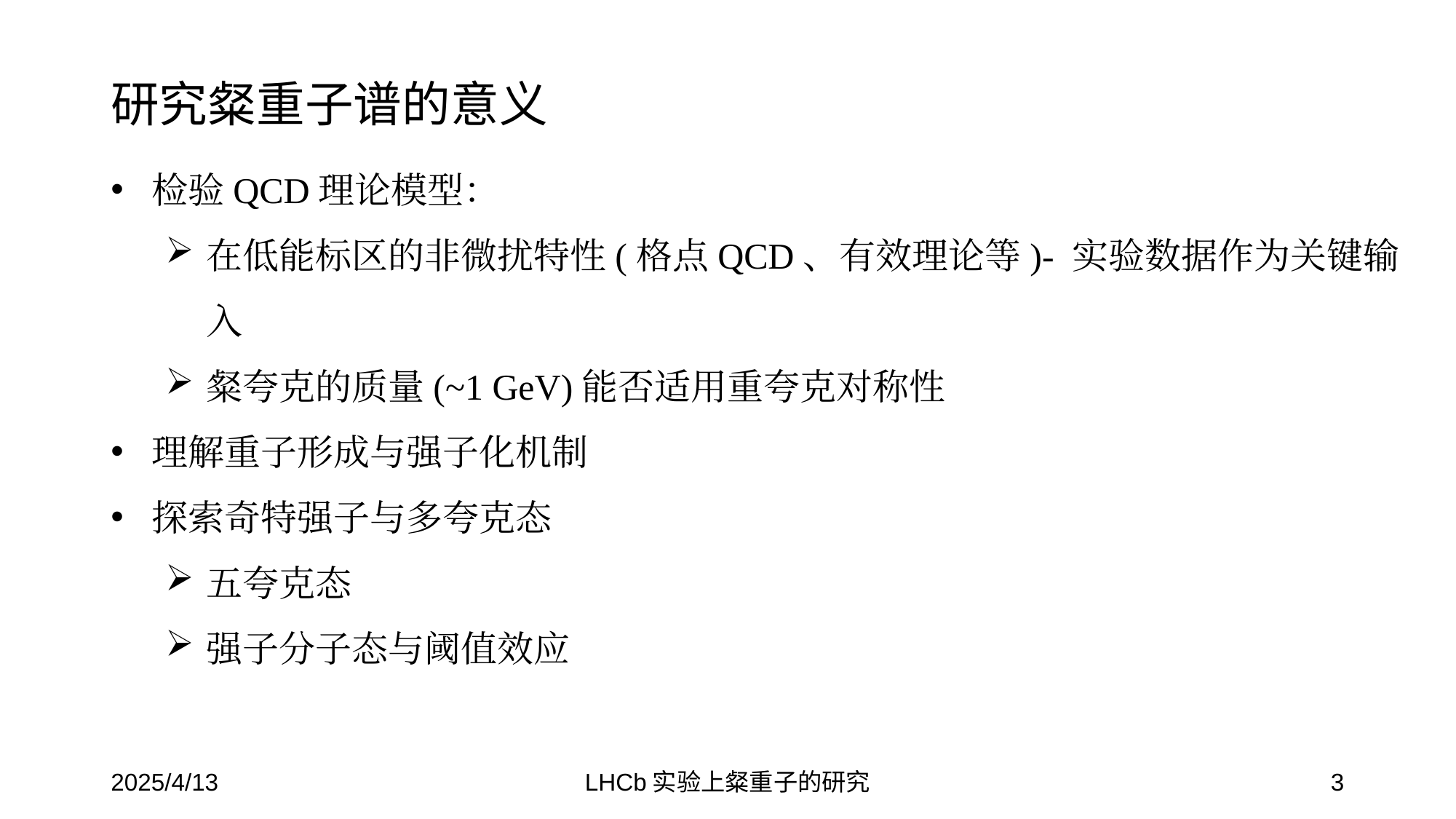

研究粲重子谱的意义
检验QCD理论模型：
在低能标区的非微扰特性(格点QCD、有效理论等)- 实验数据作为关键输入
粲夸克的质量(~1 GeV)能否适用重夸克对称性
理解重子形成与强子化机制
探索奇特强子与多夸克态
五夸克态
强子分子态与阈值效应

2025/4/13
LHCb实验上粲重子的研究
3